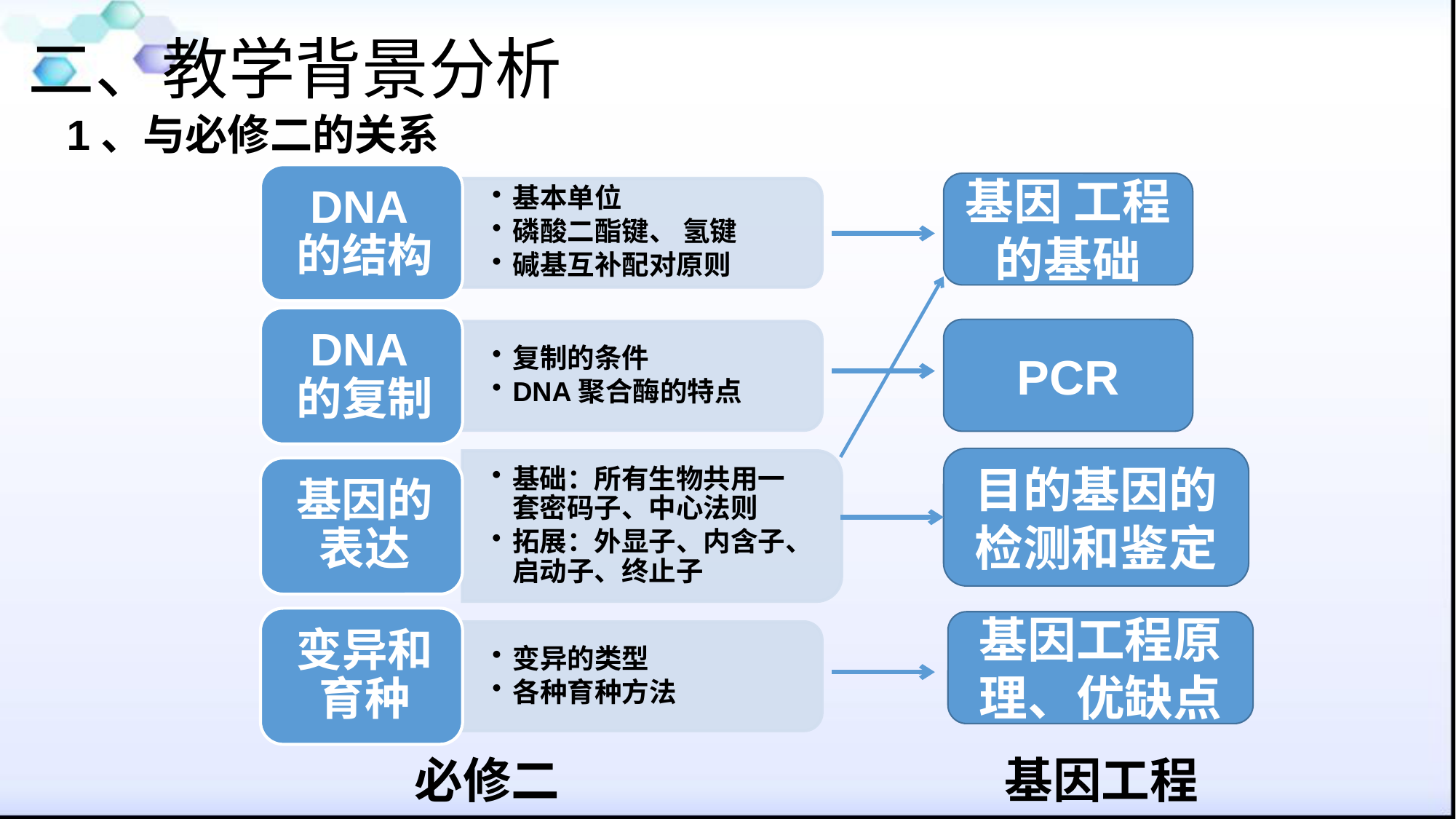

# 二、教学背景分析
1、与必修二的关系
基本单位
磷酸二酯键、 氢键
碱基互补配对原则
DNA的结构
复制的条件
DNA聚合酶的特点
DNA的复制
基础：所有生物共用一套密码子、中心法则
拓展：外显子、内含子、启动子、终止子
基因的表达
变异的类型
各种育种方法
变异和育种
基因 工程的基础
PCR
目的基因的检测和鉴定
基因工程原理、优缺点
必修二
基因工程